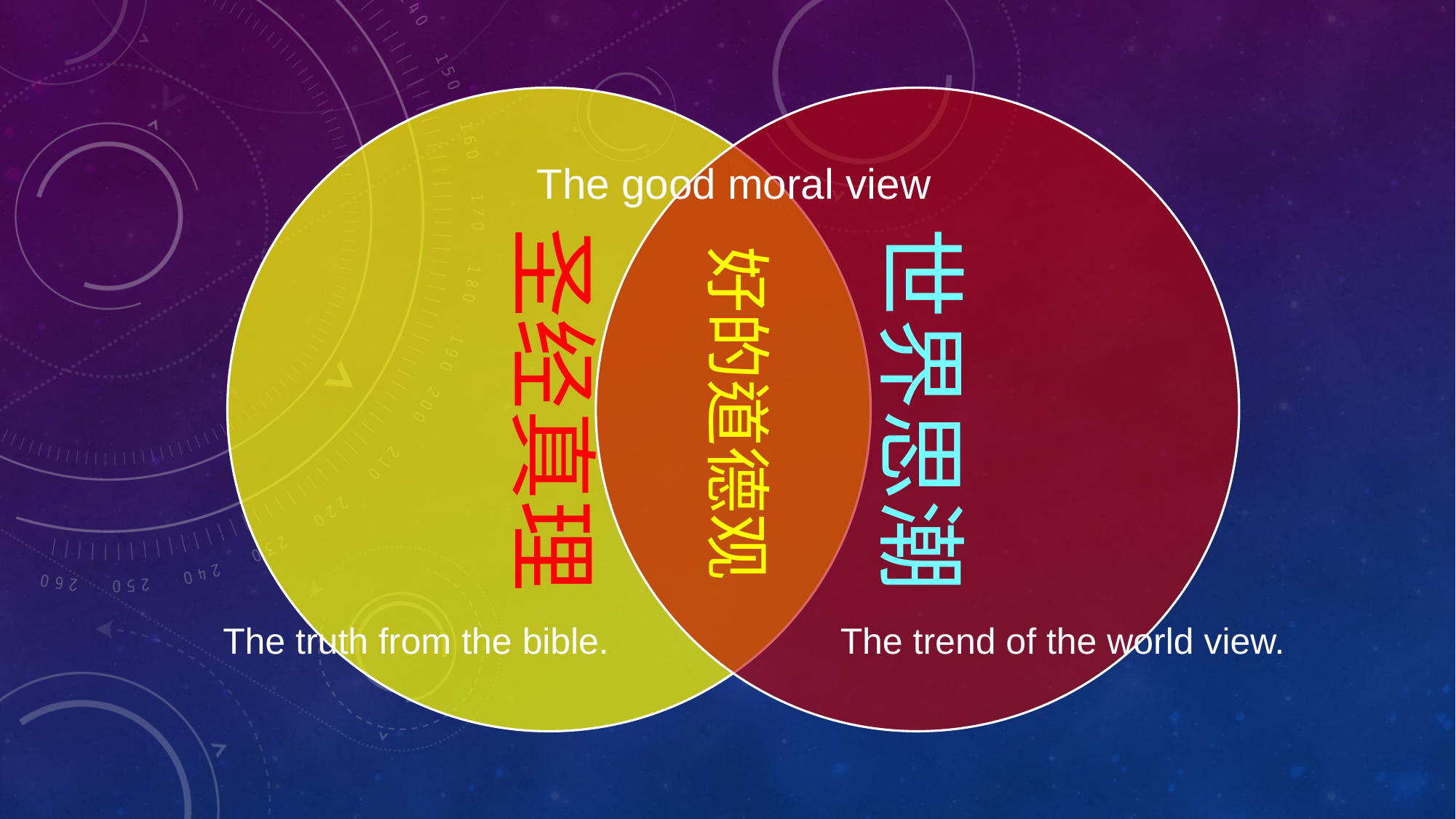

圣经真理
世界思潮
The good moral view
好的道德观
The truth from the bible.
The trend of the world view.